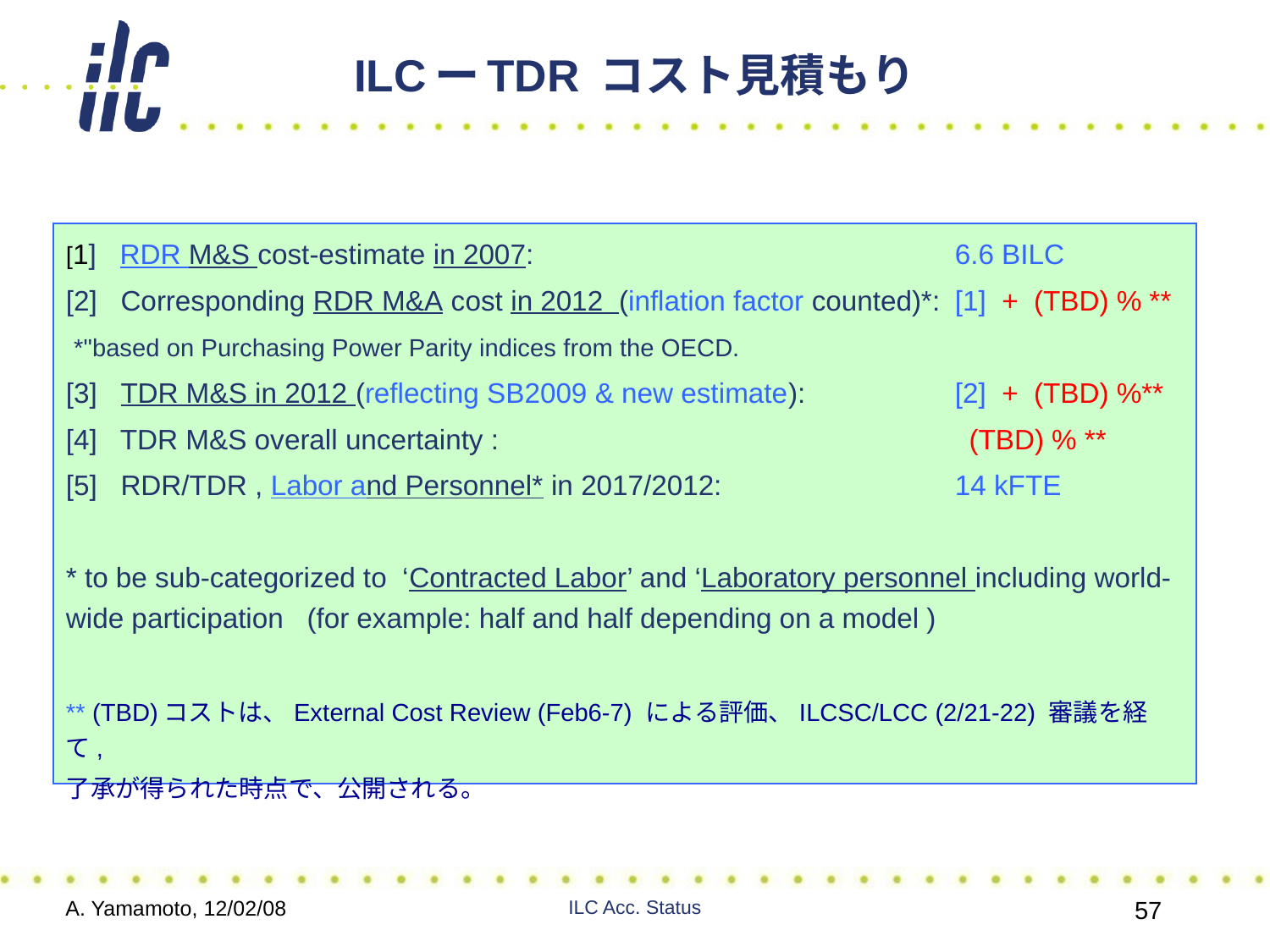

# ILCーTDR コスト見積もり
[1]   RDR M&S cost-estimate in 2007: 				6.6 BILC
[2]   Corresponding RDR M&A cost in 2012  (inflation factor counted)*:	[1]  +  (TBD) % **
 *"based on Purchasing Power Parity indices from the OECD.
[3]   TDR M&S in 2012 (reflecting SB2009 & new estimate):  		[2]  +  (TBD) %**
[4]   TDR M&S overall uncertainty :  				 (TBD) % **
[5]   RDR/TDR , Labor and Personnel* in 2017/2012: 		14 kFTE

* to be sub-categorized to  ‘Contracted Labor’ and ‘Laboratory personnel including world-wide participation   (for example: half and half depending on a model )

** (TBD)コストは、External Cost Review (Feb6-7) による評価、ILCSC/LCC (2/21-22) 審議を経て,
了承が得られた時点で、公開される。
A. Yamamoto, 12/02/08
ILC Acc. Status
57